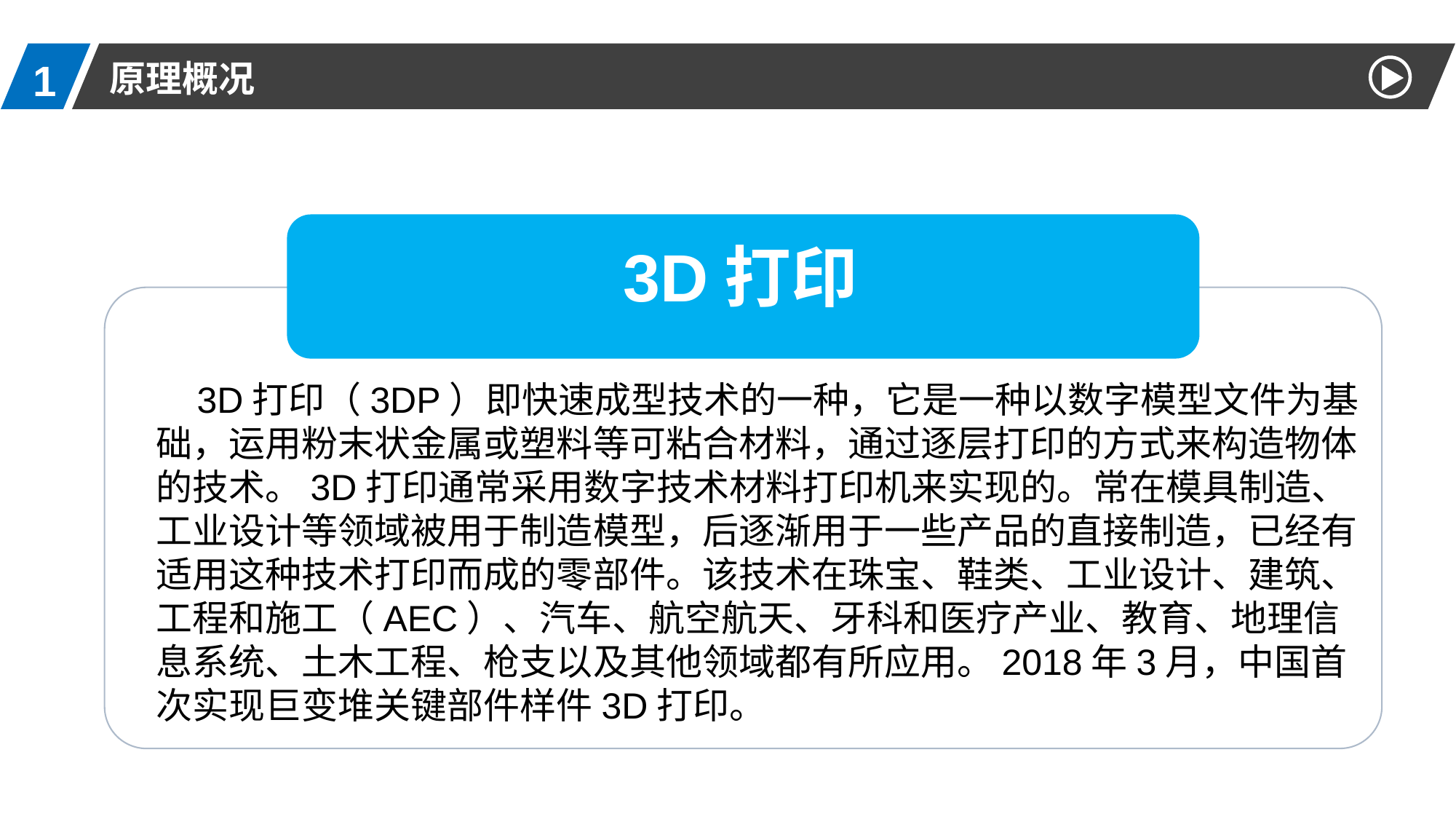

1
原理概况

3D打印

    3D打印（3DP）即快速成型技术的一种，它是一种以数字模型文件为基础，运用粉末状金属或塑料等可粘合材料，通过逐层打印的方式来构造物体的技术。3D打印通常采用数字技术材料打印机来实现的。常在模具制造、工业设计等领域被用于制造模型，后逐渐用于一些产品的直接制造，已经有适用这种技术打印而成的零部件。该技术在珠宝、鞋类、工业设计、建筑、工程和施工（AEC）、汽车、航空航天、牙科和医疗产业、教育、地理信息系统、土木工程、枪支以及其他领域都有所应用。2018年3月，中国首次实现巨变堆关键部件样件3D打印。